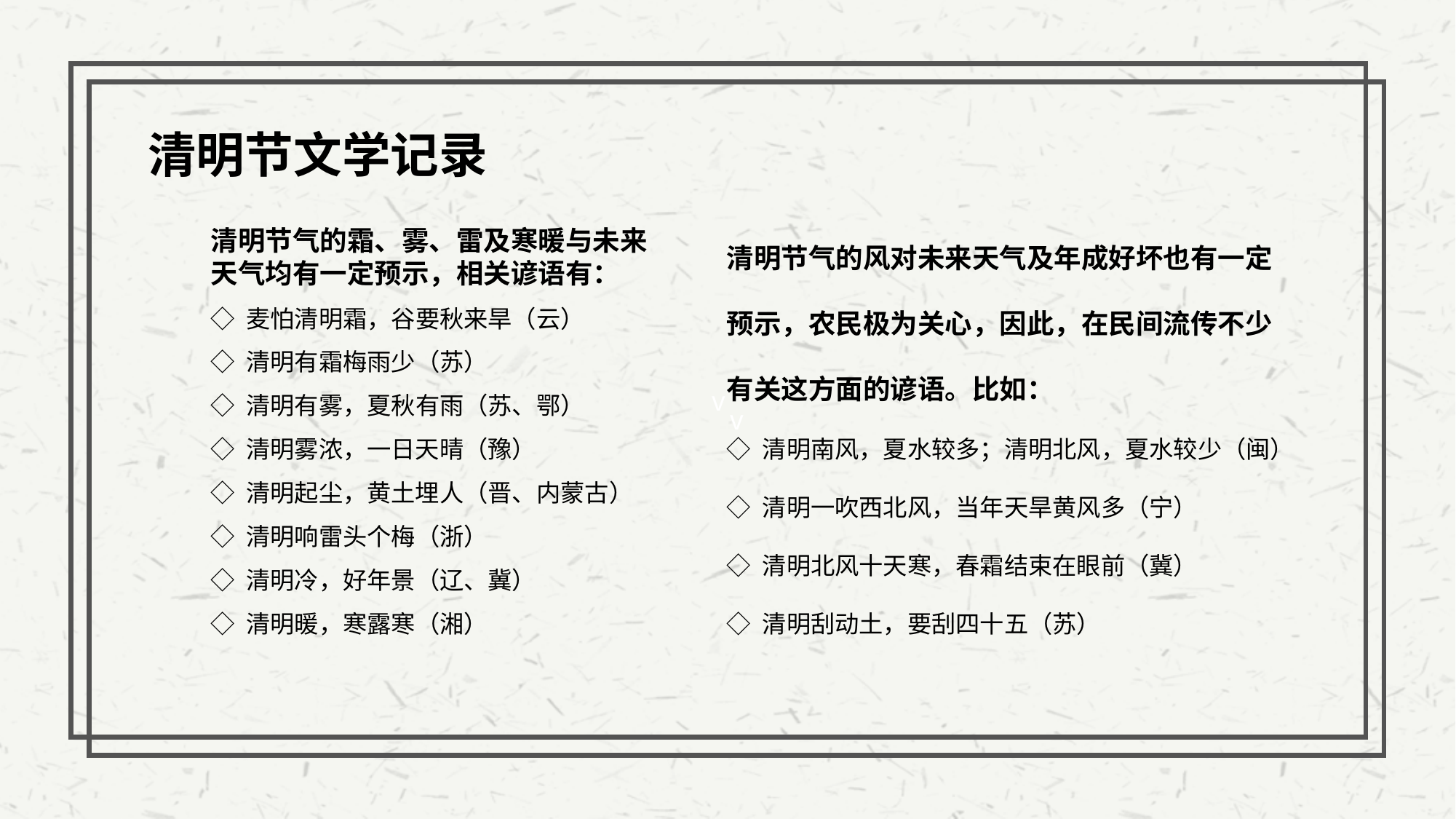

清明节文学记录
清明节气的风对未来天气及年成好坏也有一定预示，农民极为关心，因此，在民间流传不少有关这方面的谚语。比如：
◇ 清明南风，夏水较多；清明北风，夏水较少（闽）
◇ 清明一吹西北风，当年天旱黄风多（宁）
◇ 清明北风十天寒，春霜结束在眼前（冀）
◇ 清明刮动土，要刮四十五（苏）
清明节气的霜、雾、雷及寒暖与未来天气均有一定预示，相关谚语有：
◇ 麦怕清明霜，谷要秋来旱（云）
◇ 清明有霜梅雨少（苏）
◇ 清明有雾，夏秋有雨（苏、鄂）
◇ 清明雾浓，一日天晴（豫）
◇ 清明起尘，黄土埋人（晋、内蒙古）
◇ 清明响雷头个梅（浙）
◇ 清明冷，好年景（辽、冀）
◇ 清明暖，寒露寒（湘）